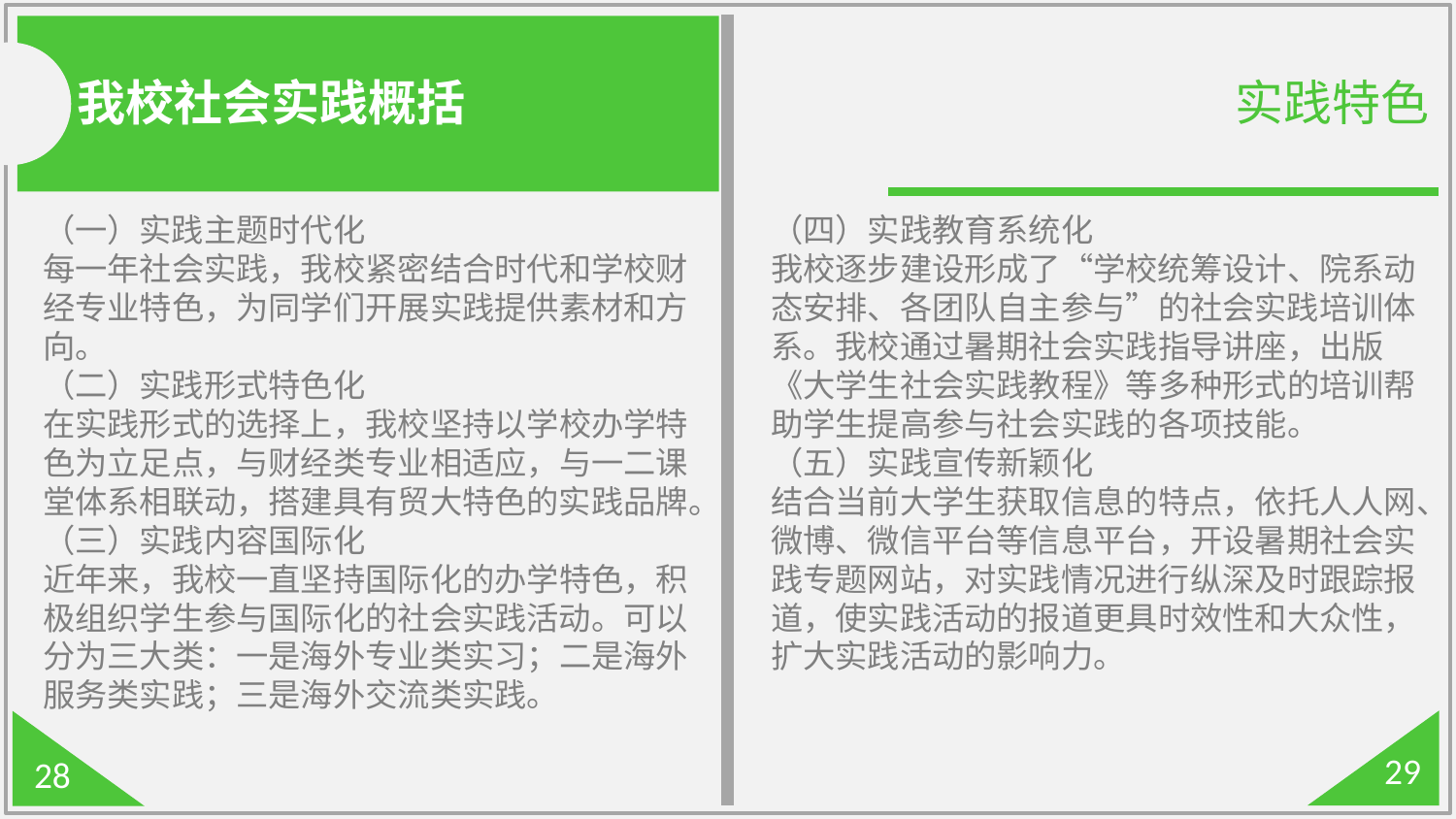

我校社会实践概括

实践特色

（一）实践主题时代化
每一年社会实践，我校紧密结合时代和学校财经专业特色，为同学们开展实践提供素材和方向。
（二）实践形式特色化
在实践形式的选择上，我校坚持以学校办学特色为立足点，与财经类专业相适应，与一二课堂体系相联动，搭建具有贸大特色的实践品牌。
（三）实践内容国际化
近年来，我校一直坚持国际化的办学特色，积极组织学生参与国际化的社会实践活动。可以分为三大类：一是海外专业类实习；二是海外服务类实践；三是海外交流类实践。

（四）实践教育系统化
我校逐步建设形成了“学校统筹设计、院系动态安排、各团队自主参与”的社会实践培训体系。我校通过暑期社会实践指导讲座，出版《大学生社会实践教程》等多种形式的培训帮助学生提高参与社会实践的各项技能。
（五）实践宣传新颖化
结合当前大学生获取信息的特点，依托人人网、微博、微信平台等信息平台，开设暑期社会实践专题网站，对实践情况进行纵深及时跟踪报道，使实践活动的报道更具时效性和大众性，扩大实践活动的影响力。

29
28